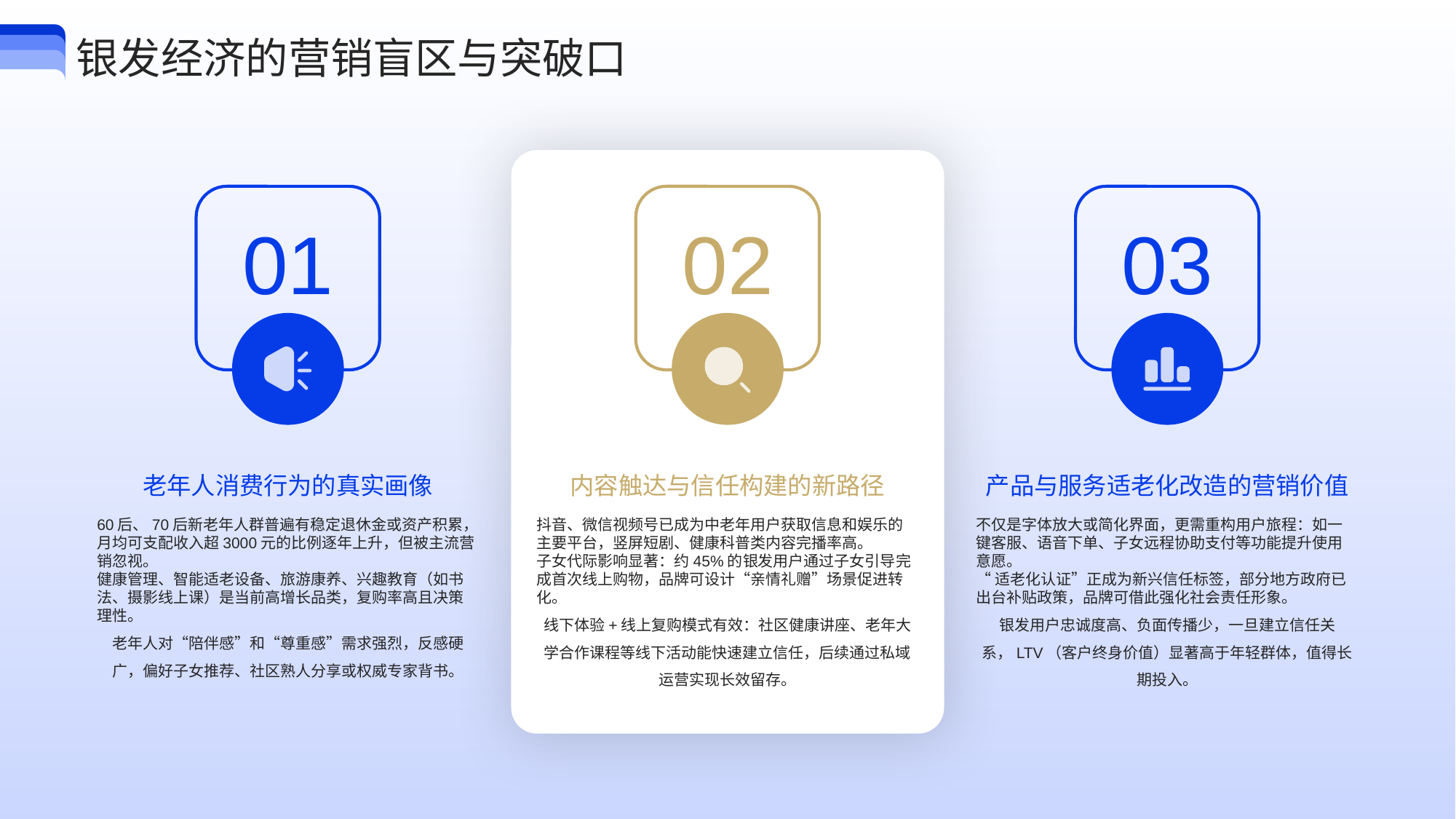

银发经济的营销盲区与突破口

01
02
03

老年人消费行为的真实画像
内容触达与信任构建的新路径
产品与服务适老化改造的营销价值
60后、70后新老年人群普遍有稳定退休金或资产积累，月均可支配收入超3000元的比例逐年上升，但被主流营销忽视。
健康管理、智能适老设备、旅游康养、兴趣教育（如书法、摄影线上课）是当前高增长品类，复购率高且决策理性。
老年人对“陪伴感”和“尊重感”需求强烈，反感硬广，偏好子女推荐、社区熟人分享或权威专家背书。
抖音、微信视频号已成为中老年用户获取信息和娱乐的主要平台，竖屏短剧、健康科普类内容完播率高。
子女代际影响显著：约45%的银发用户通过子女引导完成首次线上购物，品牌可设计“亲情礼赠”场景促进转化。
线下体验+线上复购模式有效：社区健康讲座、老年大学合作课程等线下活动能快速建立信任，后续通过私域运营实现长效留存。
不仅是字体放大或简化界面，更需重构用户旅程：如一键客服、语音下单、子女远程协助支付等功能提升使用意愿。
“适老化认证”正成为新兴信任标签，部分地方政府已出台补贴政策，品牌可借此强化社会责任形象。
银发用户忠诚度高、负面传播少，一旦建立信任关系，LTV（客户终身价值）显著高于年轻群体，值得长期投入。